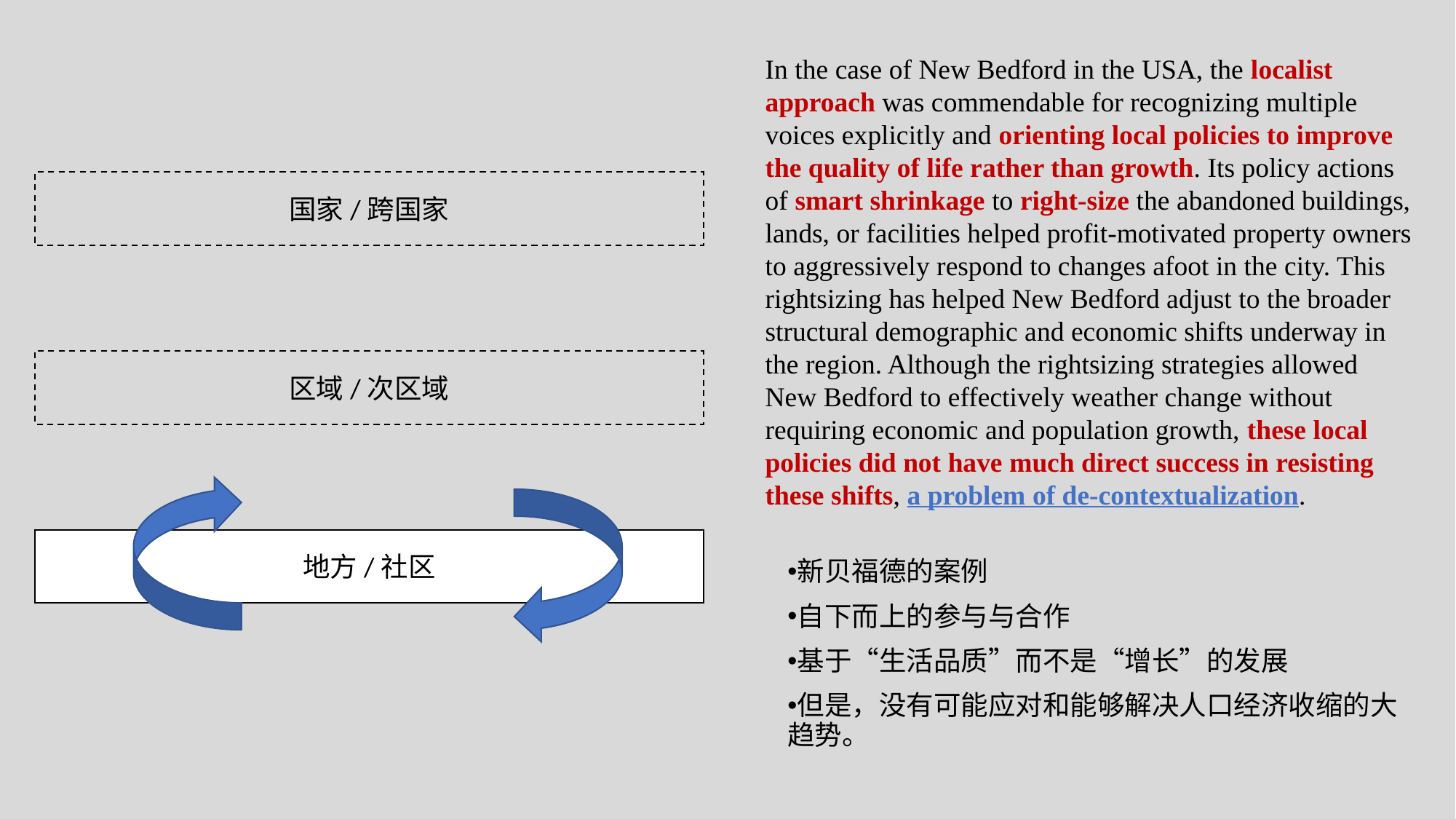

In the case of New Bedford in the USA, the localist approach was commendable for recognizing multiple voices explicitly and orienting local policies to improve the quality of life rather than growth. Its policy actions of smart shrinkage to right-size the abandoned buildings, lands, or facilities helped profit-motivated property owners to aggressively respond to changes afoot in the city. This rightsizing has helped New Bedford adjust to the broader structural demographic and economic shifts underway in the region. Although the rightsizing strategies allowed New Bedford to effectively weather change without requiring economic and population growth, these local policies did not have much direct success in resisting these shifts, a problem of de-contextualization.
国家/跨国家
区域/次区域

地方/社区
新贝福德的案例
自下而上的参与与合作
基于“生活品质”而不是“增长”的发展
但是，没有可能应对和能够解决人口经济收缩的大趋势。